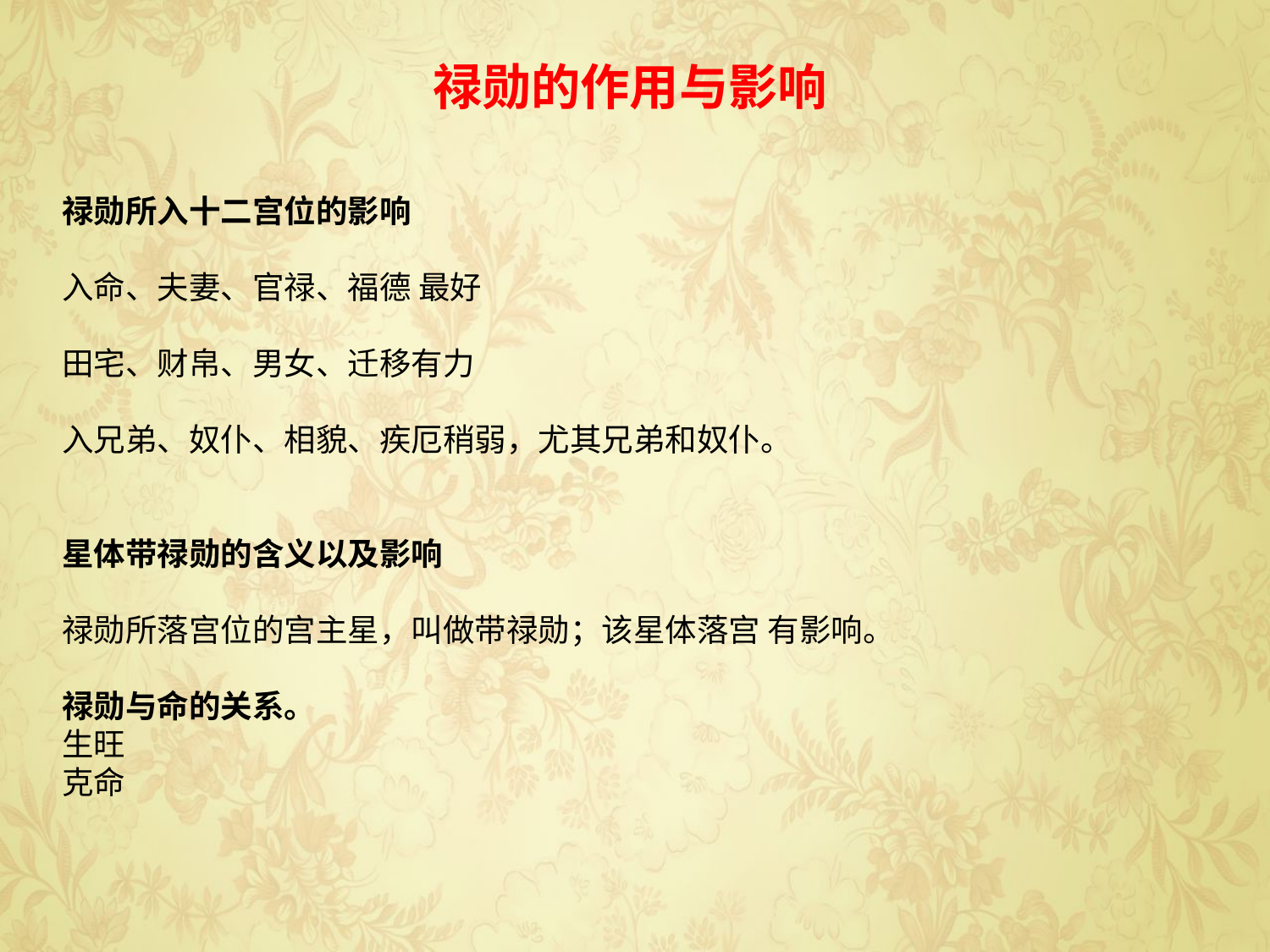

禄勋的作用与影响

禄勋所入十二宫位的影响

入命、夫妻、官禄、福德 最好

田宅、财帛、男女、迁移有力

入兄弟、奴仆、相貌、疾厄稍弱，尤其兄弟和奴仆。

星体带禄勋的含义以及影响

禄勋所落宫位的宫主星，叫做带禄勋；该星体落宫 有影响。

禄勋与命的关系。
生旺
克命